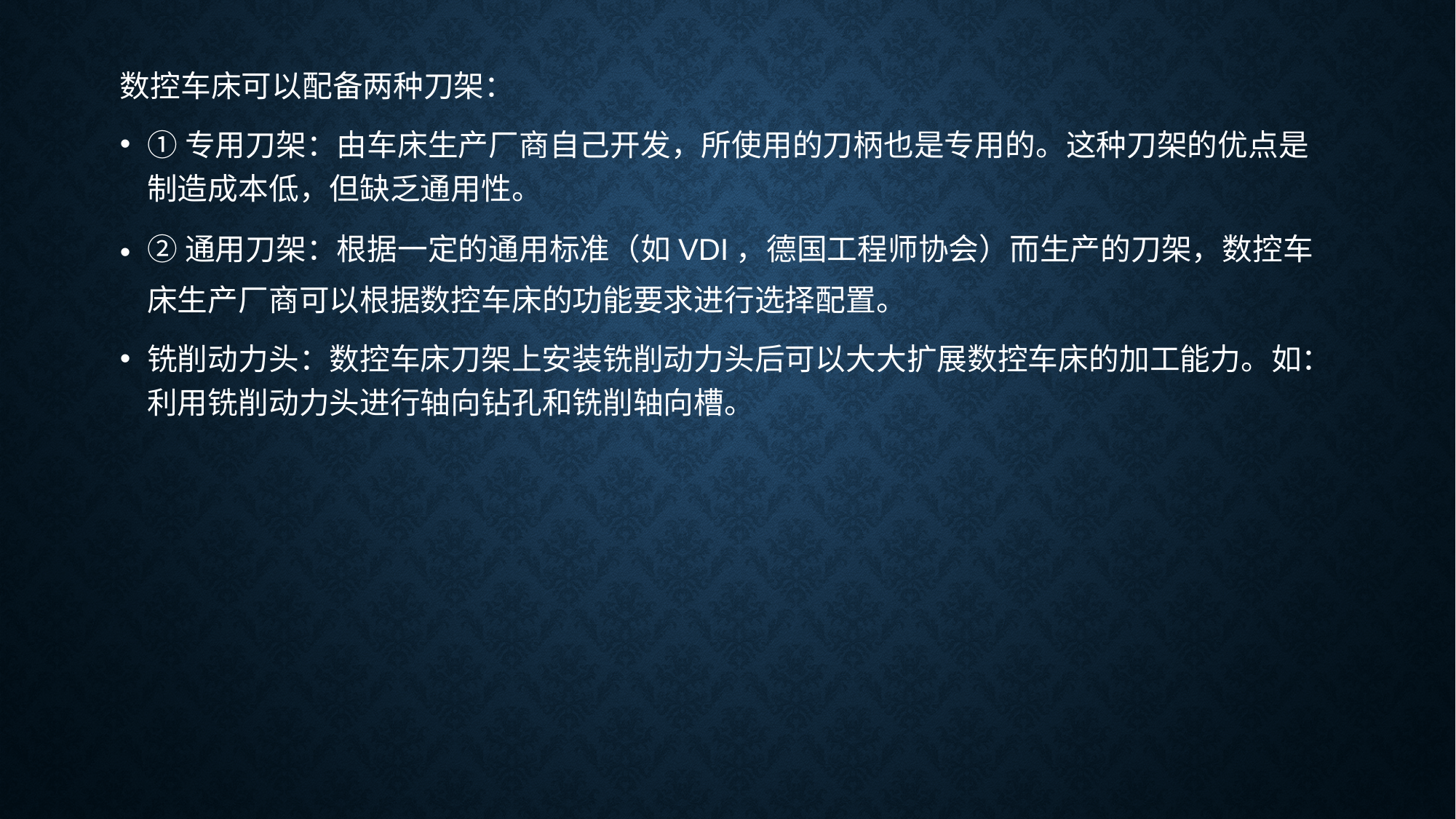

数控车床可以配备两种刀架：
①专用刀架：由车床生产厂商自己开发，所使用的刀柄也是专用的。这种刀架的优点是制造成本低，但缺乏通用性。
②通用刀架：根据一定的通用标准（如VDI，德国工程师协会）而生产的刀架，数控车床生产厂商可以根据数控车床的功能要求进行选择配置。
铣削动力头：数控车床刀架上安装铣削动力头后可以大大扩展数控车床的加工能力。如：利用铣削动力头进行轴向钻孔和铣削轴向槽。